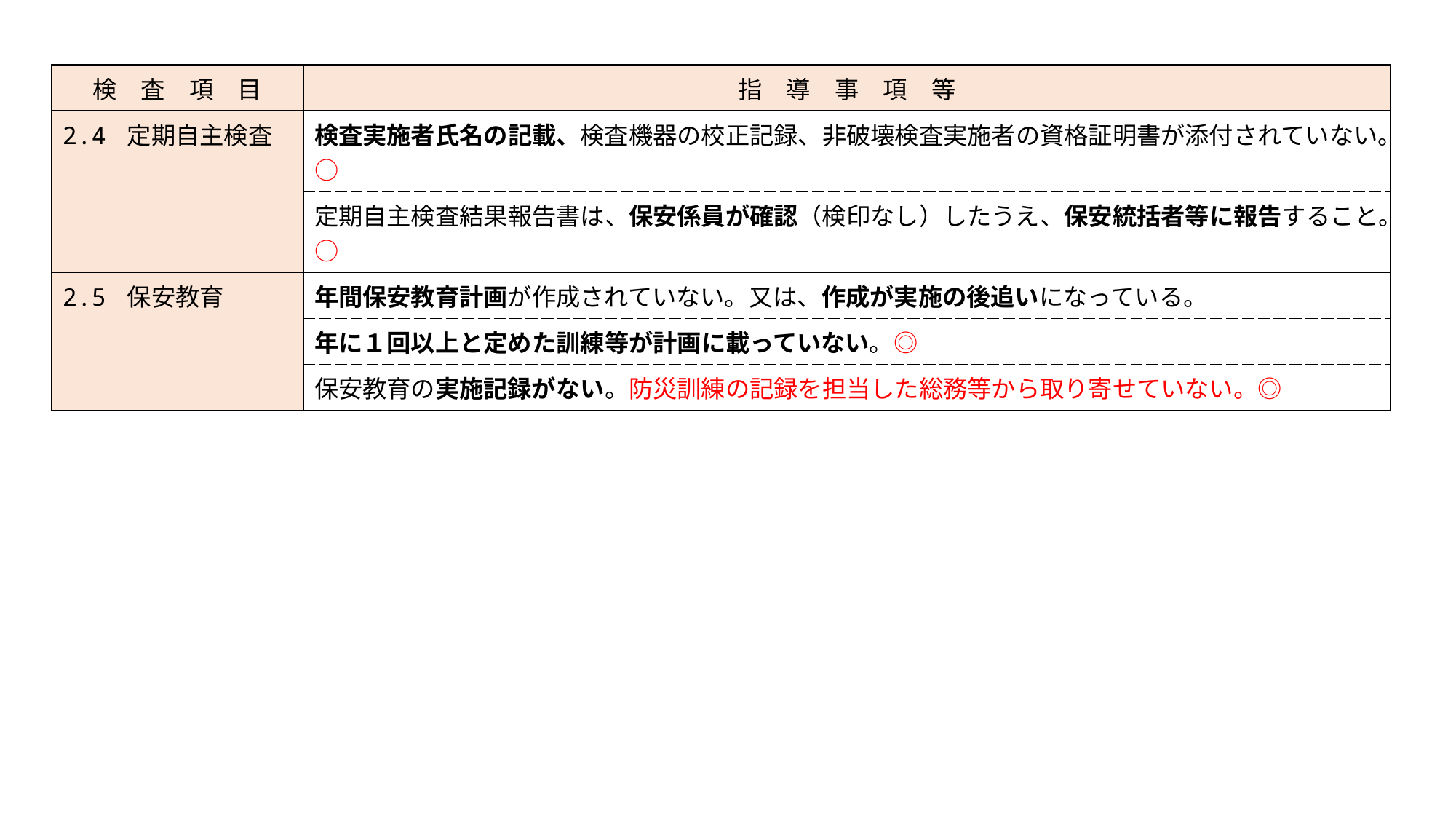

| 検　査　項　目 | 指　導　事　項　等 |
| --- | --- |
| 2.4 定期自主検査 | 検査実施者氏名の記載、検査機器の校正記録、非破壊検査実施者の資格証明書が添付されていない。○ |
|  | 定期自主検査結果報告書は、保安係員が確認（検印なし）したうえ、保安統括者等に報告すること。○ |
| 2.5 保安教育 | 年間保安教育計画が作成されていない。又は、作成が実施の後追いになっている。 |
|  | 年に１回以上と定めた訓練等が計画に載っていない。◎ |
|  | 保安教育の実施記録がない。防災訓練の記録を担当した総務等から取り寄せていない。◎ |